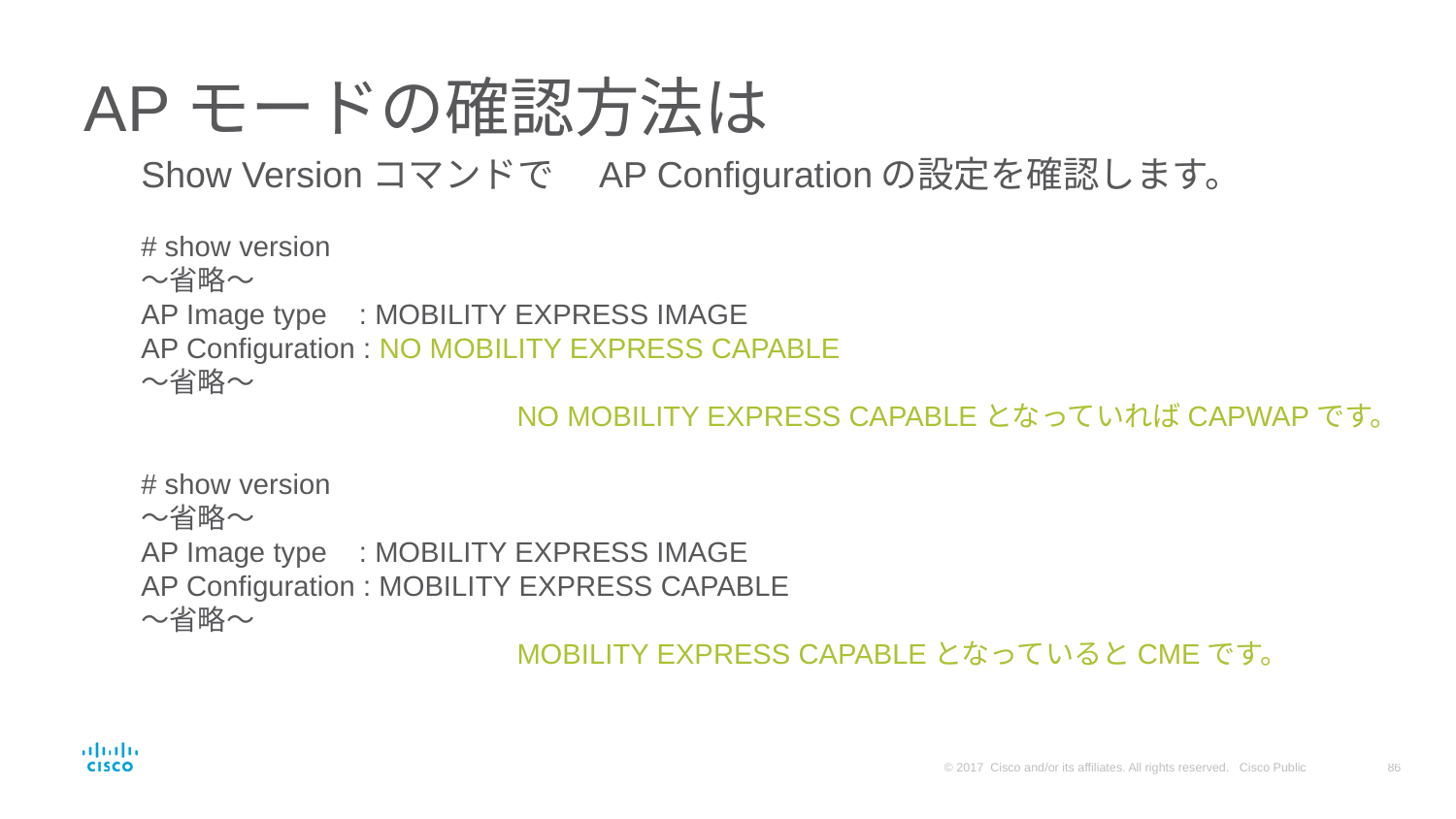

# APモードの確認方法は
Show Versionコマンドで　AP Configurationの設定を確認します。

# show version
～省略～
AP Image type    : MOBILITY EXPRESS IMAGE
AP Configuration : NO MOBILITY EXPRESS CAPABLE
～省略～
　　　　　　　　　　　　　NO MOBILITY EXPRESS CAPABLEとなっていればCAPWAPです。

# show version
～省略～
AP Image type    : MOBILITY EXPRESS IMAGE
AP Configuration : MOBILITY EXPRESS CAPABLE
～省略～
　　　　　　　　　　　　　MOBILITY EXPRESS CAPABLEとなっているとCMEです。